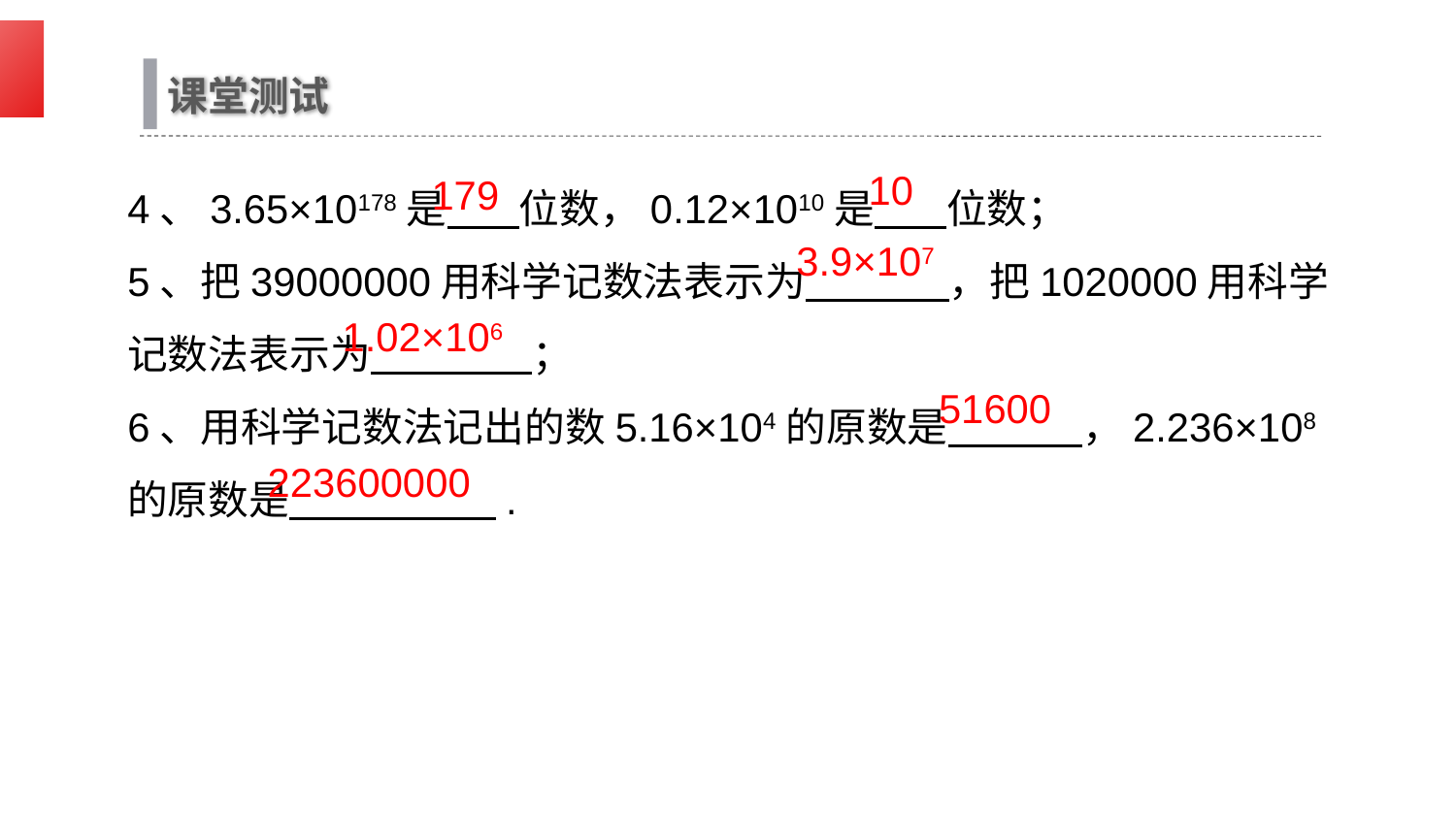

课堂测试
4、3.65×10178是        位数，0.12×1010是        位数；
5、把39000000用科学记数法表示为                ，把1020000用科学记数法表示为                  ；
6、用科学记数法记出的数5.16×104的原数是               ，2.236×108的原数是                       .
10
179
3.9×107
1.02×106
51600
223600000